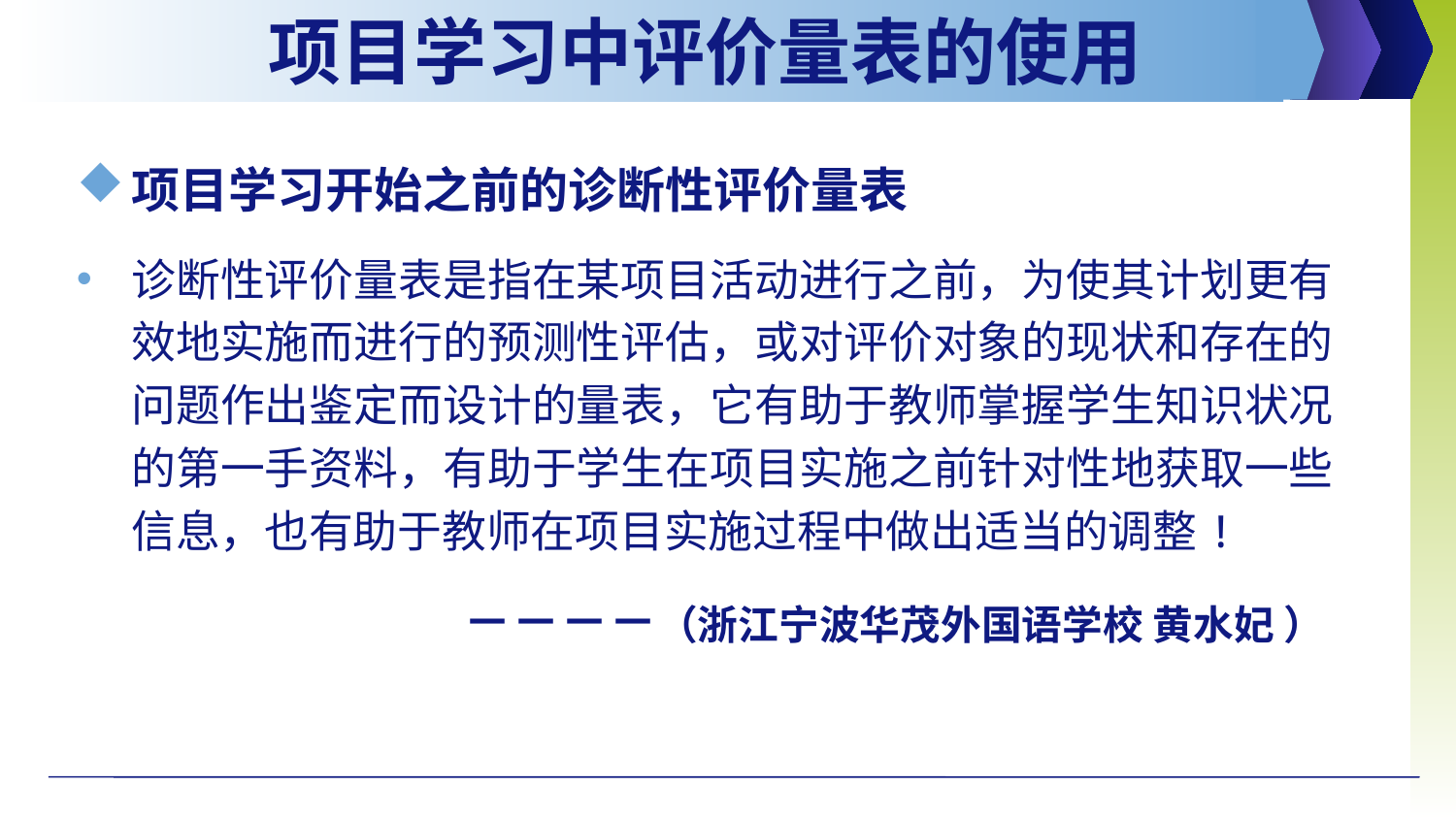

# 项目学习中评价量表的使用
项目学习开始之前的诊断性评价量表
诊断性评价量表是指在某项目活动进行之前，为使其计划更有效地实施而进行的预测性评估，或对评价对象的现状和存在的问题作出鉴定而设计的量表，它有助于教师掌握学生知识状况的第一手资料，有助于学生在项目实施之前针对性地获取一些信息，也有助于教师在项目实施过程中做出适当的调整!
－－－－（浙江宁波华茂外国语学校 黄水妃 ）